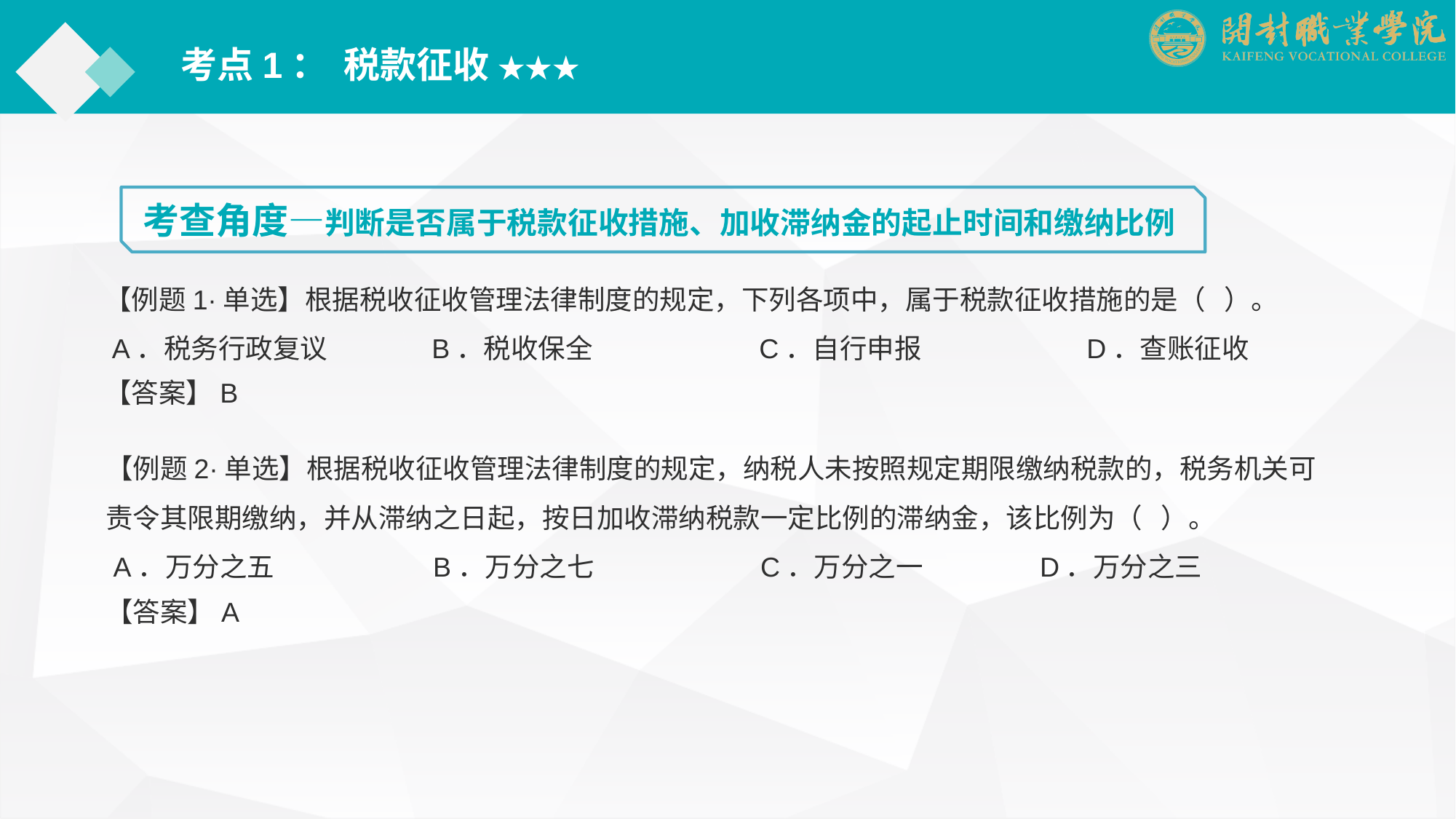

考点1：  税款征收 ★★★

考查角度—判断是否属于税款征收措施、加收滞纳金的起止时间和缴纳比例
【例题1·单选】根据税收征收管理法律制度的规定，下列各项中，属于税款征收措施的是（   ）。
 A．税务行政复议	B．税收保全		C．自行申报		D．查账征收
【答案】B
【例题2·单选】根据税收征收管理法律制度的规定，纳税人未按照规定期限缴纳税款的，税务机关可责令其限期缴纳，并从滞纳之日起，按日加收滞纳税款一定比例的滞纳金，该比例为（   ）。
 A．万分之五		B．万分之七		C．万分之一	　　D．万分之三
【答案】A